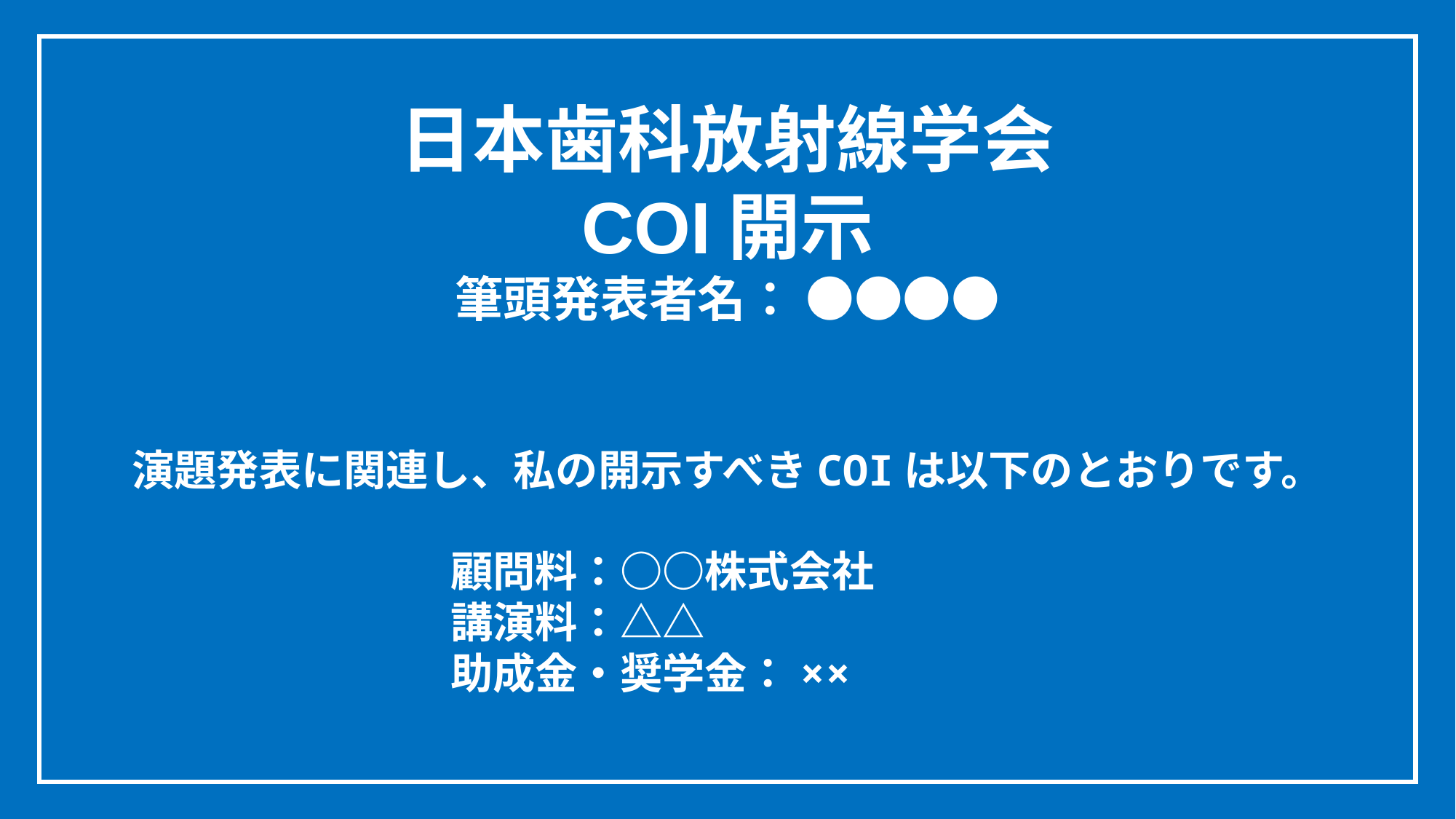

日本歯科放射線学会
COI開示
筆頭発表者名： ●●●●
演題発表に関連し、私の開示すべきCOIは以下のとおりです。
顧問料：○○株式会社
講演料：△△
助成金・奨学金：××